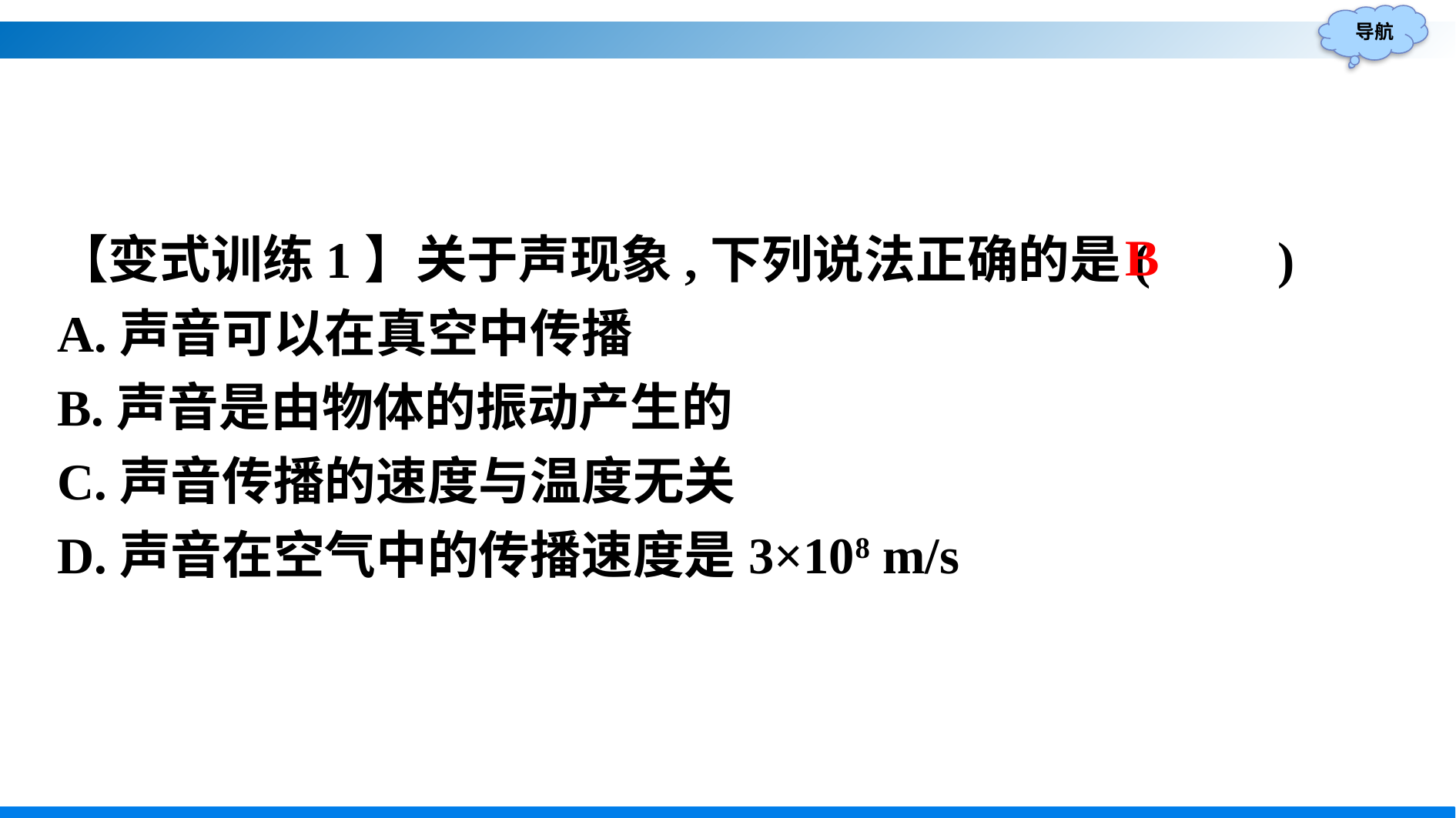

【变式训练1】关于声现象,下列说法正确的是(　　)
A.声音可以在真空中传播
B.声音是由物体的振动产生的
C.声音传播的速度与温度无关
D.声音在空气中的传播速度是3×108 m/s
B